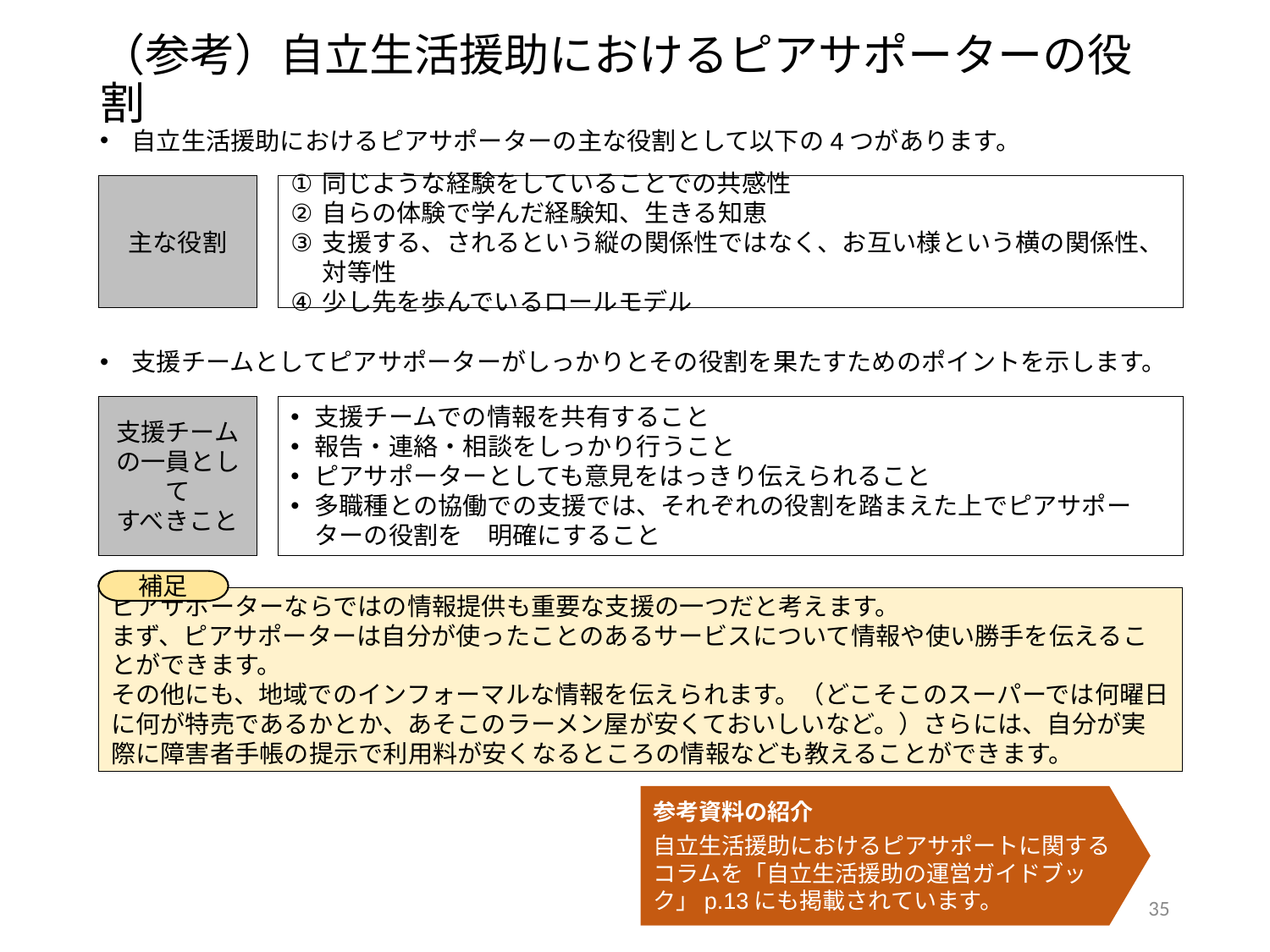

（参考）自立生活援助におけるピアサポーターの役割
自立生活援助におけるピアサポーターの主な役割として以下の4つがあります。

支援チームとしてピアサポーターがしっかりとその役割を果たすためのポイントを示します。
主な役割
同じような経験をしていることでの共感性
自らの体験で学んだ経験知、生きる知恵
支援する、されるという縦の関係性ではなく、お互い様という横の関係性、対等性
少し先を歩んでいるロールモデル
支援チーム
の一員として
すべきこと
支援チームでの情報を共有すること
報告・連絡・相談をしっかり行うこと
ピアサポーターとしても意見をはっきり伝えられること
多職種との協働での支援では、それぞれの役割を踏まえた上でピアサポーターの役割を　明確にすること
補足
ピアサポーターならではの情報提供も重要な支援の一つだと考えます。
まず、ピアサポーターは自分が使ったことのあるサービスについて情報や使い勝手を伝えることができます。
その他にも、地域でのインフォーマルな情報を伝えられます。（どこそこのスーパーでは何曜日に何が特売であるかとか、あそこのラーメン屋が安くておいしいなど。）さらには、自分が実際に障害者手帳の提示で利用料が安くなるところの情報なども教えることができます。
参考資料の紹介

自立生活援助におけるピアサポートに関するコラムを「自立生活援助の運営ガイドブック」p.13にも掲載されています。
35